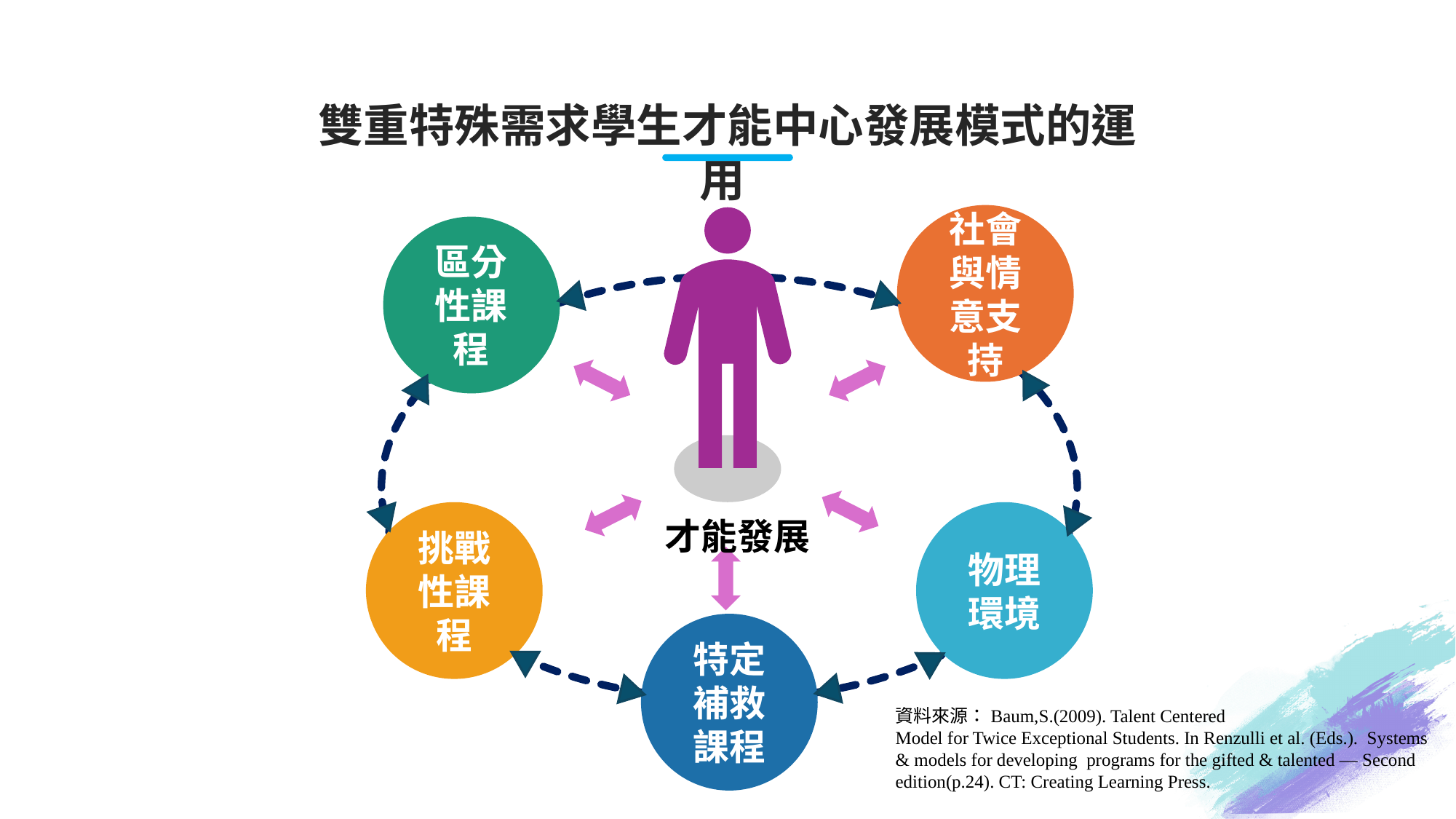

雙重特殊需求學生才能中心發展模式的運用

社會與情意支持

區分性課程

才能發展

物理
環境
挑戰性課程

特定補救課程

資料來源：Baum,S.(2009). Talent Centered
Model for Twice Exceptional Students. In Renzulli et al. (Eds.).  Systems & models for developing  programs for the gifted & talented — Second edition(p.24). CT: Creating Learning Press.